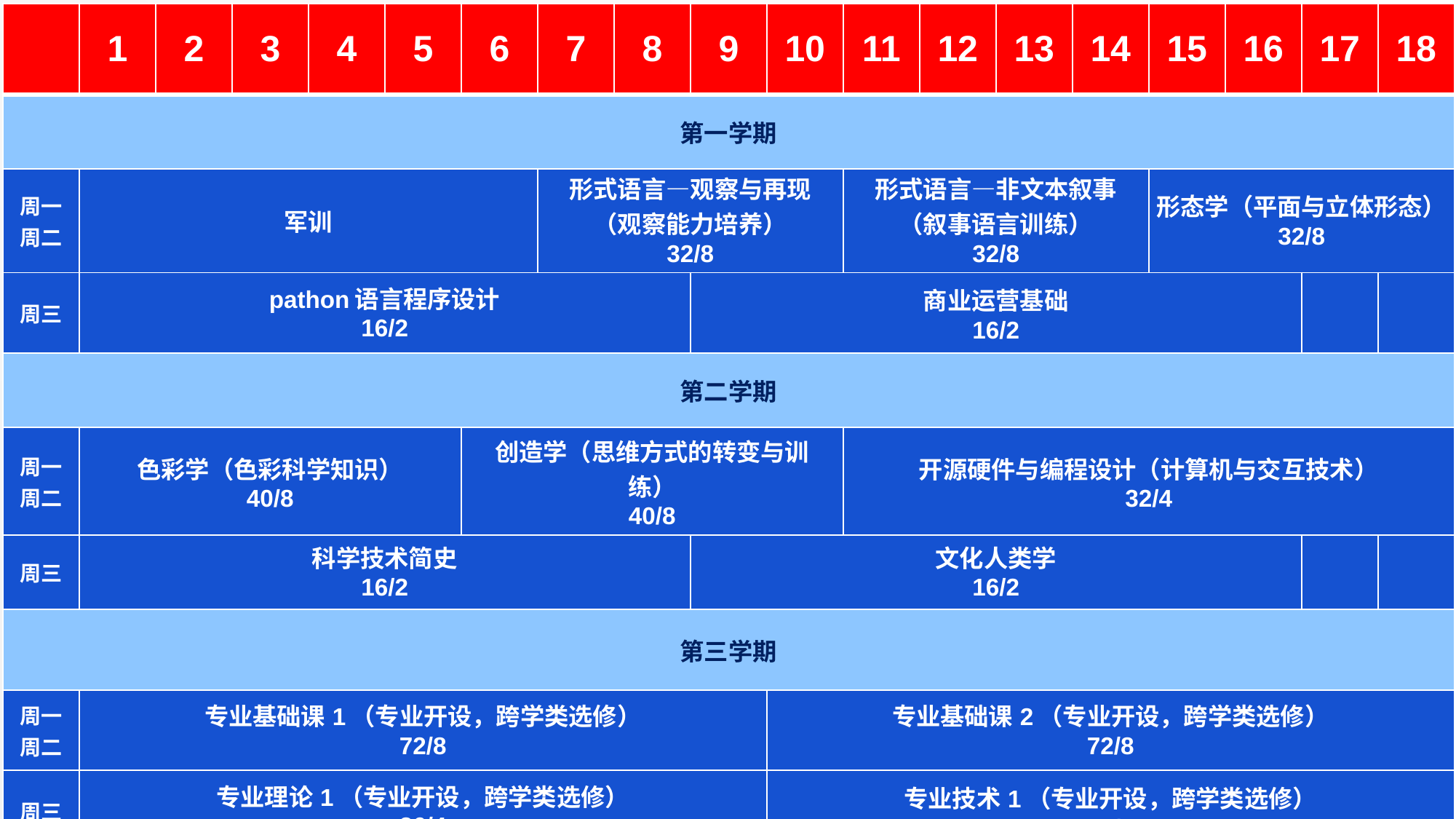

|  | 1 | 2 | 3 | 4 | 5 | 6 | 7 | 8 | 9 | 10 | 11 | 12 | 13 | 14 | 15 | 16 | 17 | 18 |
| --- | --- | --- | --- | --- | --- | --- | --- | --- | --- | --- | --- | --- | --- | --- | --- | --- | --- | --- |
| 第一学期 |  |  |  |  |  |  |  |  |  |  |  |  |  |  |  |  |  |  |
| 周一周二 | 军训 |  |  |  |  |  | 形式语言—观察与再现 （观察能力培养） 32/8 |  |  |  | 形式语言—非文本叙事 （叙事语言训练） 32/8 |  |  |  | 形态学（平面与立体形态） 32/8 |  |  |  |
| 周三 | pathon语言程序设计 16/2 |  |  |  |  |  |  |  | 商业运营基础 16/2 |  |  |  |  |  |  |  |  |  |
| 第二学期 |  |  |  |  |  |  |  |  |  |  |  |  |  |  |  |  |  |  |
| 周一 周二 | 色彩学（色彩科学知识） 40/8 |  |  |  |  | 创造学（思维方式的转变与训练） 40/8 |  |  |  |  | 开源硬件与编程设计（计算机与交互技术） 32/4 |  |  |  |  |  |  |  |
| 周三 | 科学技术简史 16/2 |  |  |  |  |  |  |  | 文化人类学 16/2 |  |  |  |  |  |  |  |  |  |
| 第三学期 |  |  |  |  |  |  |  |  |  |  |  |  |  |  |  |  |  |  |
| 周一 周二 | 专业基础课1（专业开设，跨学类选修） 72/8 |  |  |  |  |  |  |  |  | 专业基础课2（专业开设，跨学类选修） 72/8 |  |  |  |  |  |  |  |  |
| 周三 | 专业理论1（专业开设，跨学类选修） 36/4 |  |  |  |  |  |  |  |  | 专业技术1（专业开设，跨学类选修） 36/4 |  |  |  |  |  |  |  |  |